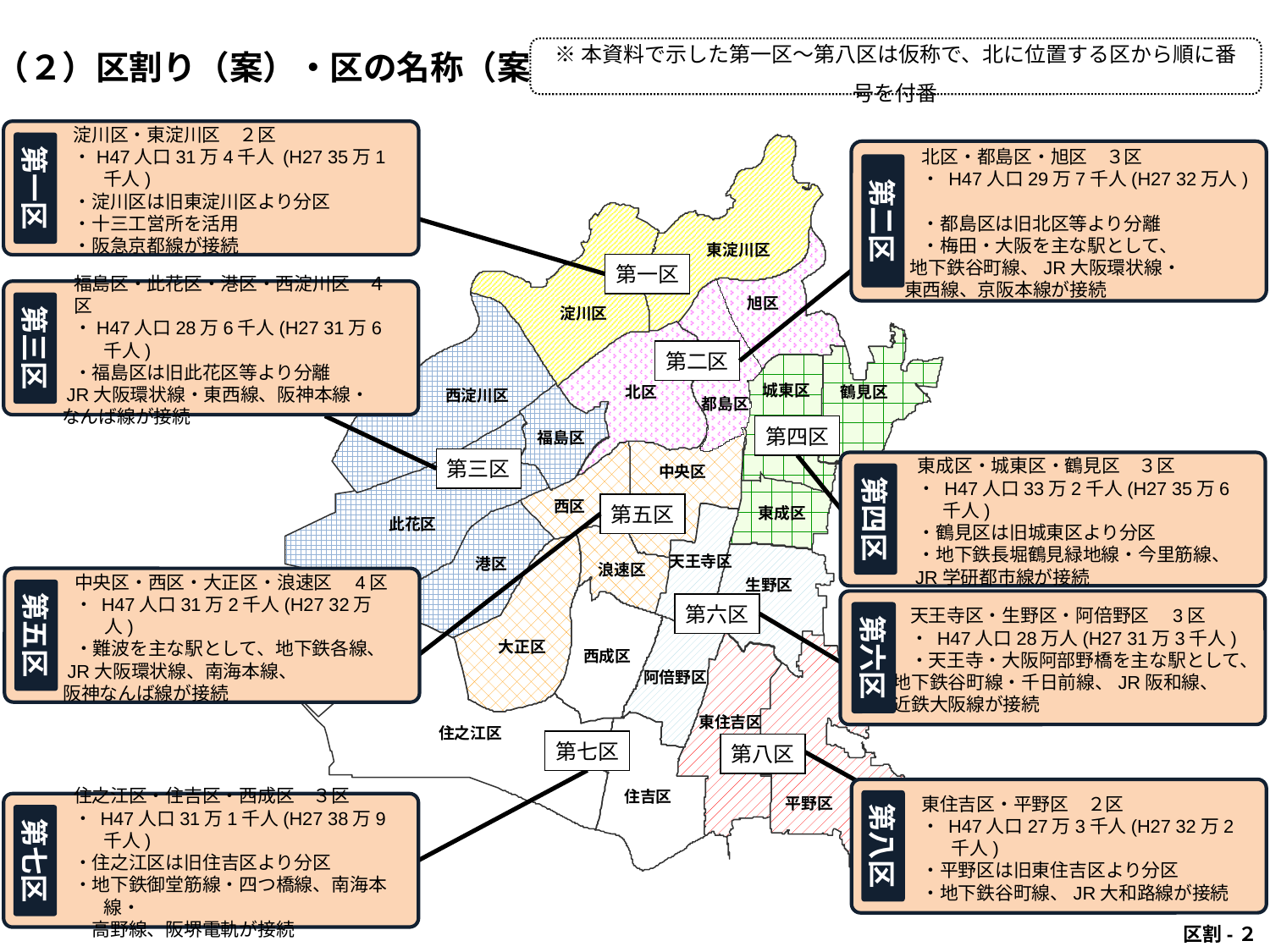

※本資料で示した第一区～第八区は仮称で、北に位置する区から順に番号を付番
（２）区割り（案）・区の名称（案）

淀川区・東淀川区　２区
・H47人口31万4千人 (H27 35万1千人)
・淀川区は旧東淀川区より分区
・十三工営所を活用
・阪急京都線が接続
第一区

東淀川区
旭区
淀川区
鶴見区
城東区
北区
西淀川区
都島区
福島区
中央区
西区
東成区
此花区
天王寺区
港区
浪速区
生野区
大正区
西成区
阿倍野区
東住吉区
住之江区
住吉区
平野区
北区・都島区・旭区　３区
・ H47人口29万7千人(H27 32万人)
・都島区は旧北区等より分離
・梅田・大阪を主な駅として、
　地下鉄谷町線、JR大阪環状線・
  東西線、京阪本線が接続
第二区
第一区
福島区・此花区・港区・西淀川区　４区
・H47人口28万6千人(H27 31万6千人)
・福島区は旧此花区等より分離
・JR大阪環状線・東西線、阪神本線・
　なんば線が接続
第三区
第二区
第四区
第三区
東成区・城東区・鶴見区　３区
・ H47人口33万2千人(H27 35万6千人)
・鶴見区は旧城東区より分区
・地下鉄長堀鶴見緑地線・今里筋線、
　JR学研都市線が接続
第四区
第五区
中央区・西区・大正区・浪速区　4区
・ H47人口31万2千人(H27 32万人)
・難波を主な駅として、地下鉄各線、
　JR大阪環状線、南海本線、
　阪神なんば線が接続
第五区
天王寺区・生野区・阿倍野区　3区
・ H47人口28万人(H27 31万3千人)
・天王寺・大阪阿部野橋を主な駅として、
  地下鉄谷町線・千日前線、JR阪和線、
  近鉄大阪線が接続
第六区
第六区
第七区
第八区
東住吉区・平野区　２区
・ H47人口27万3千人(H27 32万2千人)
・平野区は旧東住吉区より分区
・地下鉄谷町線、JR大和路線が接続
第八区
住之江区・住吉区・西成区　３区
・ H47人口31万1千人(H27 38万9千人)
・住之江区は旧住吉区より分区
・地下鉄御堂筋線・四つ橋線、南海本線・
　高野線、阪堺電軌が接続
第七区
 区割-２